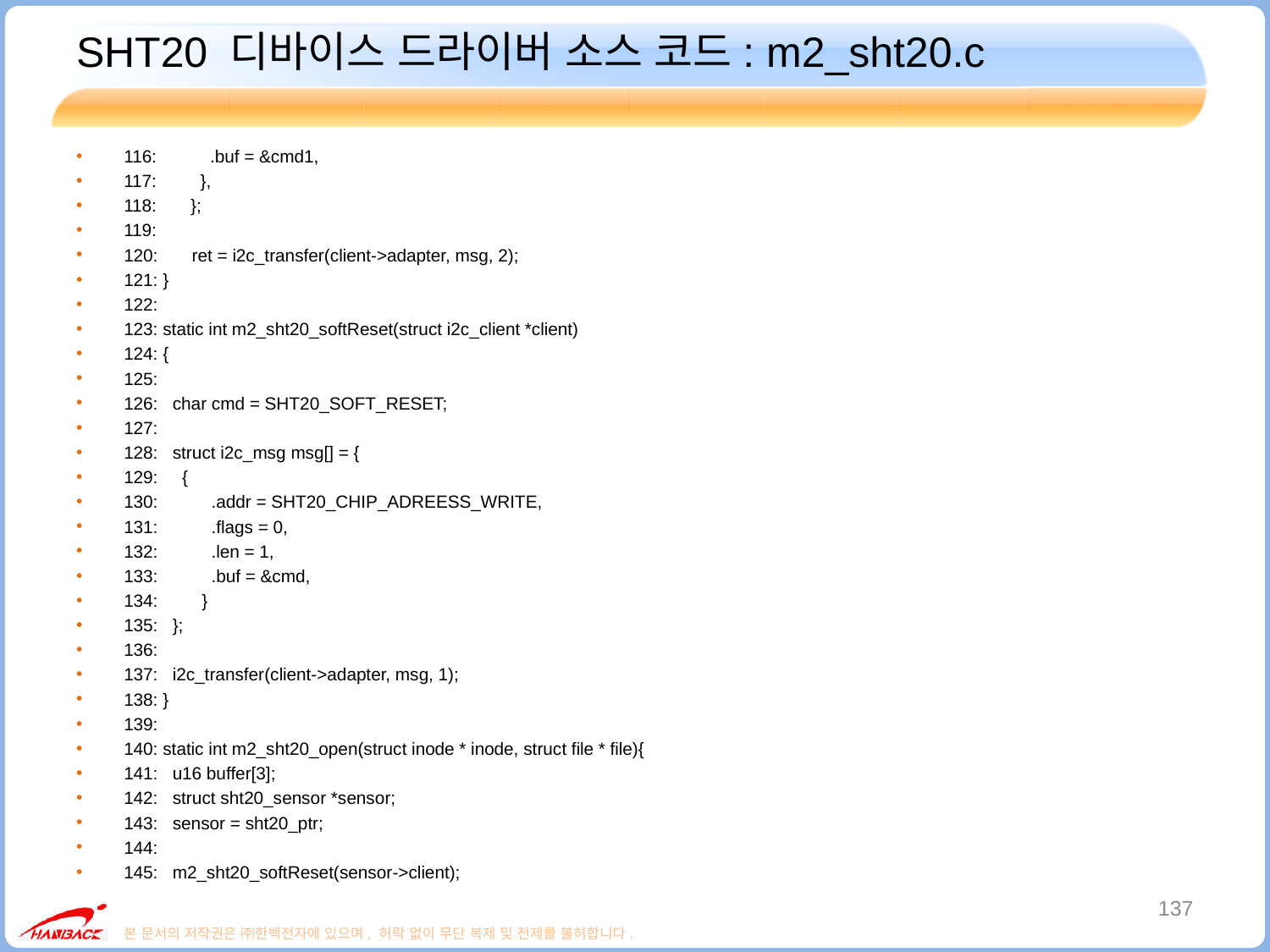

# SHT20 디바이스 드라이버 소스 코드: m2_sht20.c
116:           .buf = &cmd1,
117:         },
118:       };
119:
120:       ret = i2c_transfer(client->adapter, msg, 2);
121: }
122:
123: static int m2_sht20_softReset(struct i2c_client *client)
124: {
125:
126:   char cmd = SHT20_SOFT_RESET;
127:
128:   struct i2c_msg msg[] = {
129:     {
130:           .addr = SHT20_CHIP_ADREESS_WRITE,
131:           .flags = 0,
132:           .len = 1,
133:           .buf = &cmd,
134:         }
135:   };
136:
137:   i2c_transfer(client->adapter, msg, 1);
138: }
139:
140: static int m2_sht20_open(struct inode * inode, struct file * file){
141:   u16 buffer[3];
142:   struct sht20_sensor *sensor;
143:   sensor = sht20_ptr;
144:
145:   m2_sht20_softReset(sensor->client);
137